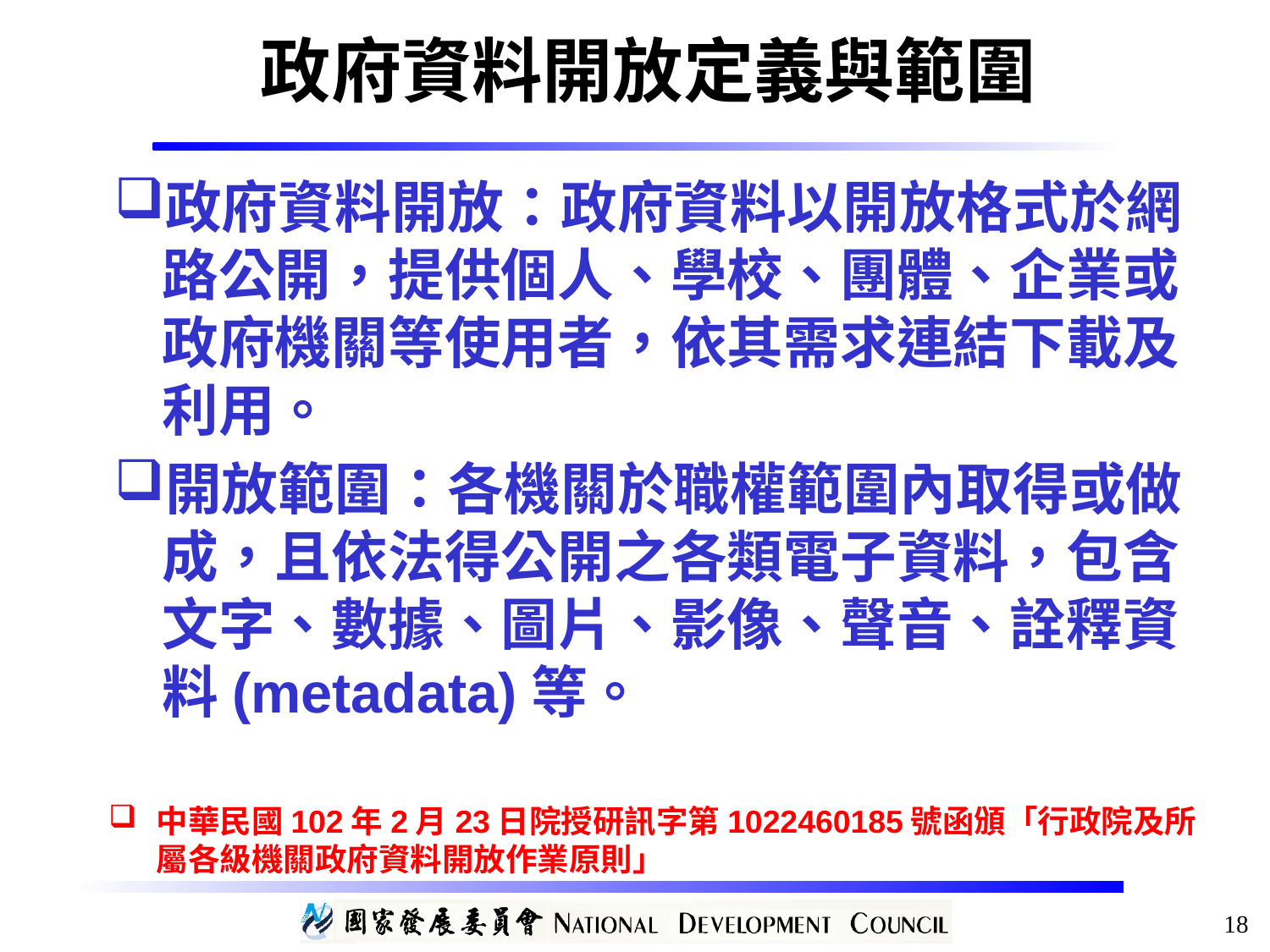

政府資料開放定義與範圍
政府資料開放：政府資料以開放格式於網路公開，提供個人、學校、團體、企業或政府機關等使用者，依其需求連結下載及利用。
開放範圍：各機關於職權範圍內取得或做成，且依法得公開之各類電子資料，包含文字、數據、圖片、影像、聲音、詮釋資料(metadata)等。
中華民國102年2月23日院授研訊字第1022460185號函頒「行政院及所屬各級機關政府資料開放作業原則」
18